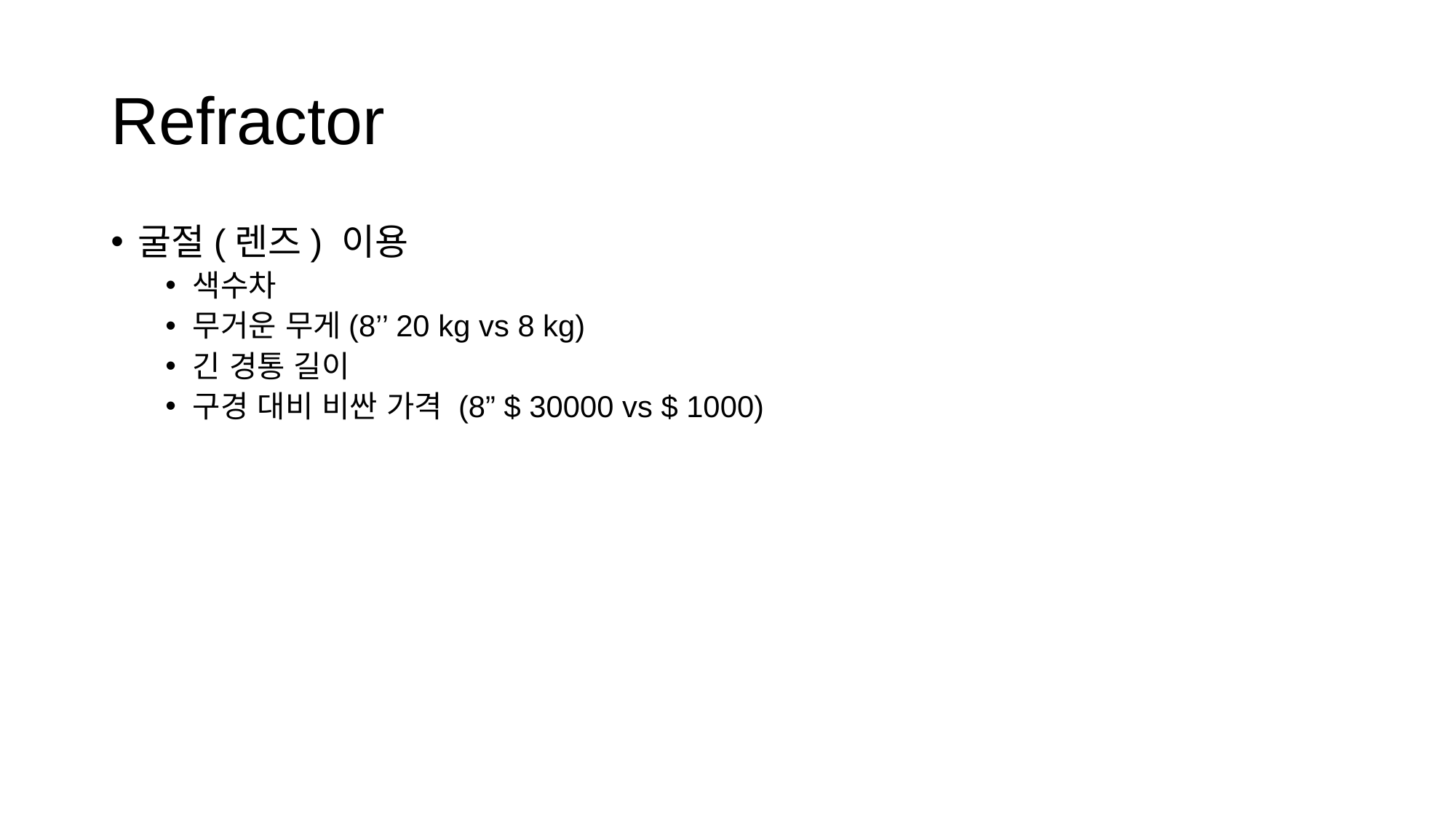

# Refractor
굴절(렌즈) 이용
색수차
무거운 무게(8’’ 20 kg vs 8 kg)
긴 경통 길이
구경 대비 비싼 가격 (8” $ 30000 vs $ 1000)